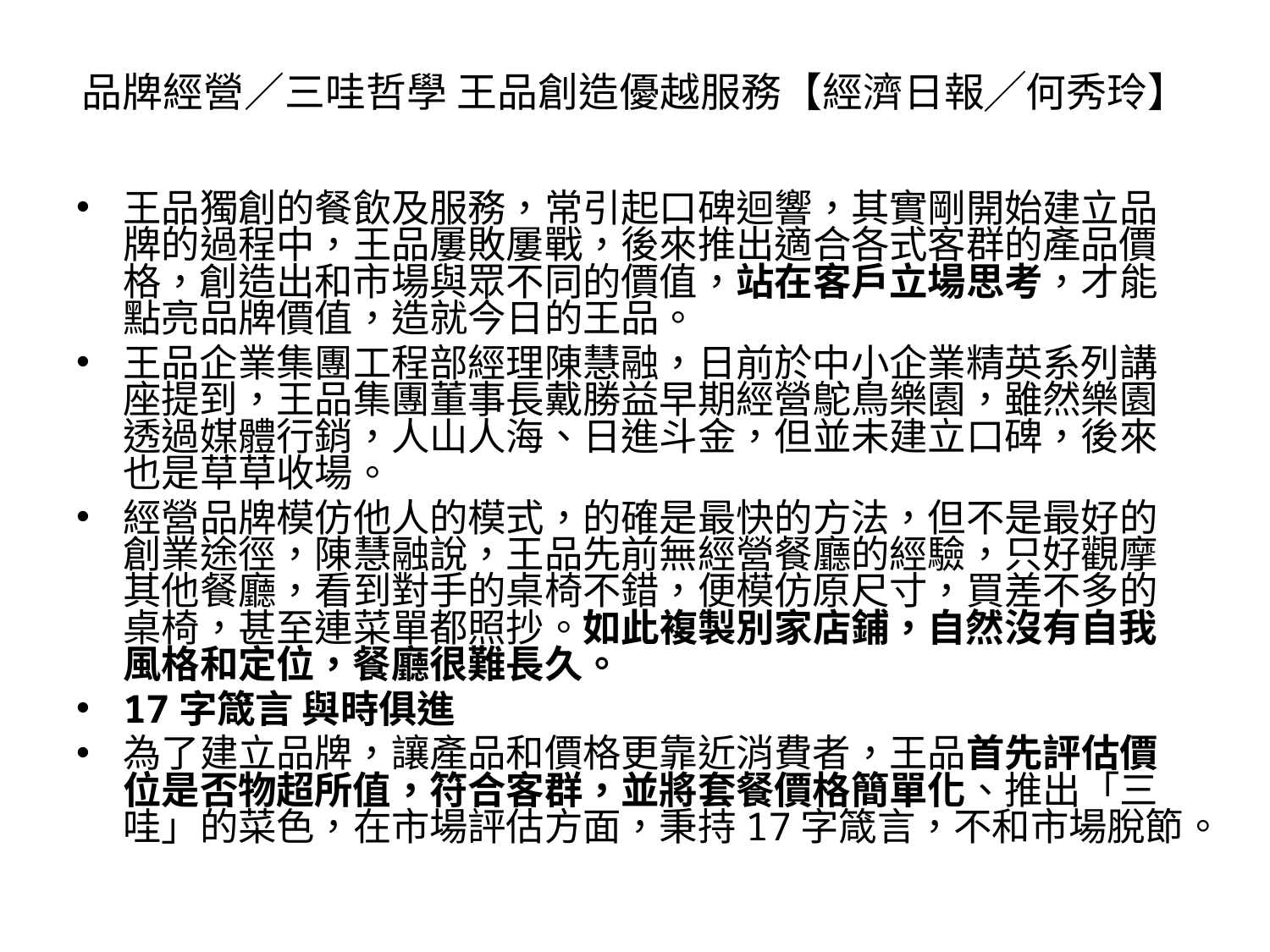

品牌經營／三哇哲學 王品創造優越服務【經濟日報╱何秀玲】
王品獨創的餐飲及服務，常引起口碑迴響，其實剛開始建立品牌的過程中，王品屢敗屢戰，後來推出適合各式客群的產品價格，創造出和市場與眾不同的價值，站在客戶立場思考，才能點亮品牌價值，造就今日的王品。
王品企業集團工程部經理陳慧融，日前於中小企業精英系列講座提到，王品集團董事長戴勝益早期經營鴕鳥樂園，雖然樂園透過媒體行銷，人山人海、日進斗金，但並未建立口碑，後來也是草草收場。
經營品牌模仿他人的模式，的確是最快的方法，但不是最好的創業途徑，陳慧融說，王品先前無經營餐廳的經驗，只好觀摩其他餐廳，看到對手的桌椅不錯，便模仿原尺寸，買差不多的桌椅，甚至連菜單都照抄。如此複製別家店鋪，自然沒有自我風格和定位，餐廳很難長久。
17字箴言 與時俱進
為了建立品牌，讓產品和價格更靠近消費者，王品首先評估價位是否物超所值，符合客群，並將套餐價格簡單化、推出「三哇」的菜色，在市場評估方面，秉持17字箴言，不和市場脫節。